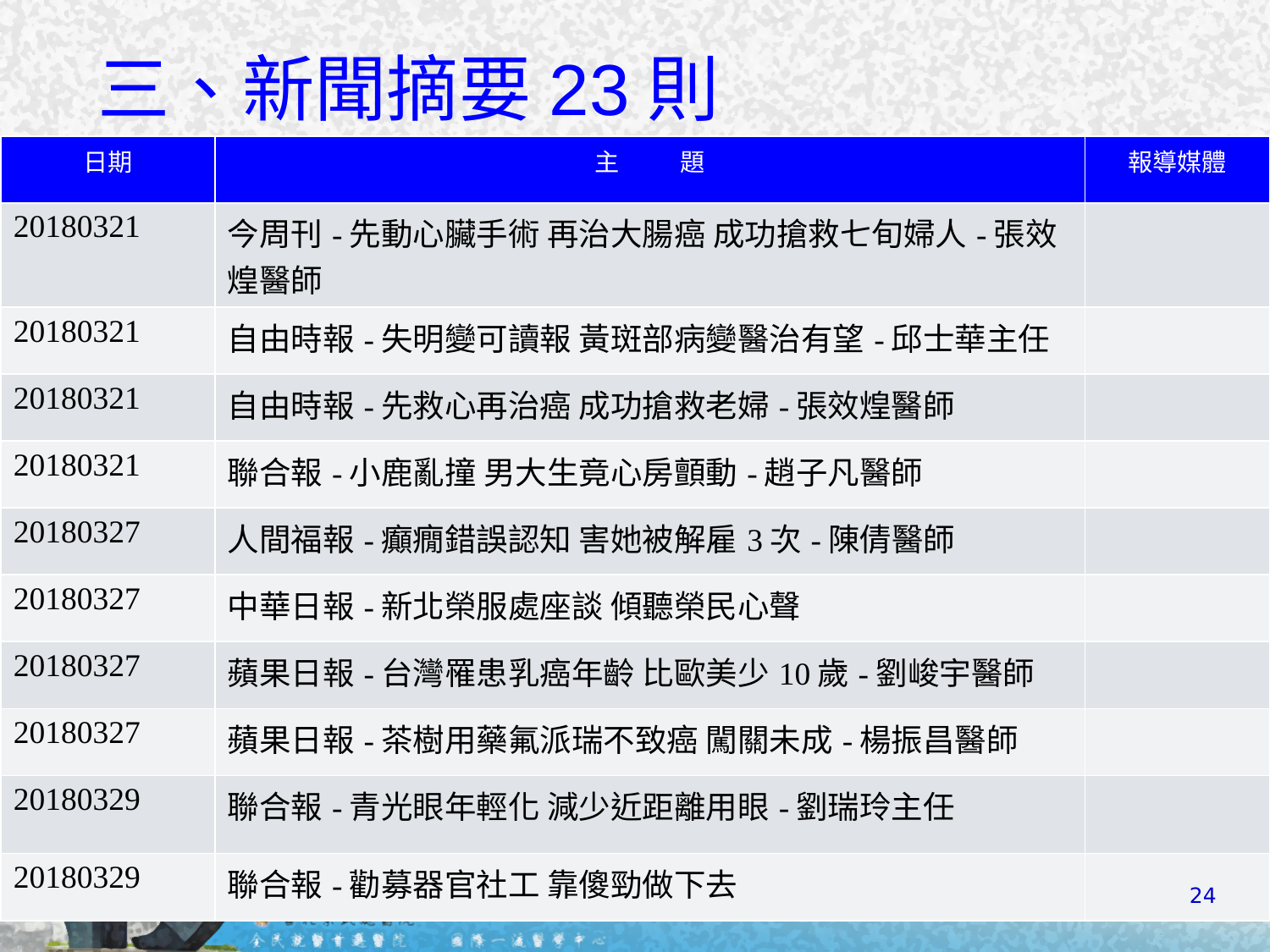

# 三、新聞摘要23則
| 日期 | 主 題 | 報導媒體 |
| --- | --- | --- |
| 20180321 | 今周刊-先動心臟手術 再治大腸癌 成功搶救七旬婦人-張效煌醫師 |  |
| 20180321 | 自由時報-失明變可讀報 黃斑部病變醫治有望-邱士華主任 |  |
| 20180321 | 自由時報-先救心再治癌 成功搶救老婦-張效煌醫師 |  |
| 20180321 | 聯合報-小鹿亂撞 男大生竟心房顫動-趙子凡醫師 |  |
| 20180327 | 人間福報-癲癇錯誤認知 害她被解雇3次-陳倩醫師 |  |
| 20180327 | 中華日報-新北榮服處座談 傾聽榮民心聲 |  |
| 20180327 | 蘋果日報-台灣罹患乳癌年齡 比歐美少10歲-劉峻宇醫師 |  |
| 20180327 | 蘋果日報-茶樹用藥氟派瑞不致癌 闖關未成-楊振昌醫師 |  |
| 20180329 | 聯合報-青光眼年輕化 減少近距離用眼-劉瑞玲主任 |  |
| 20180329 | 聯合報-勸募器官社工 靠傻勁做下去 |  |
24